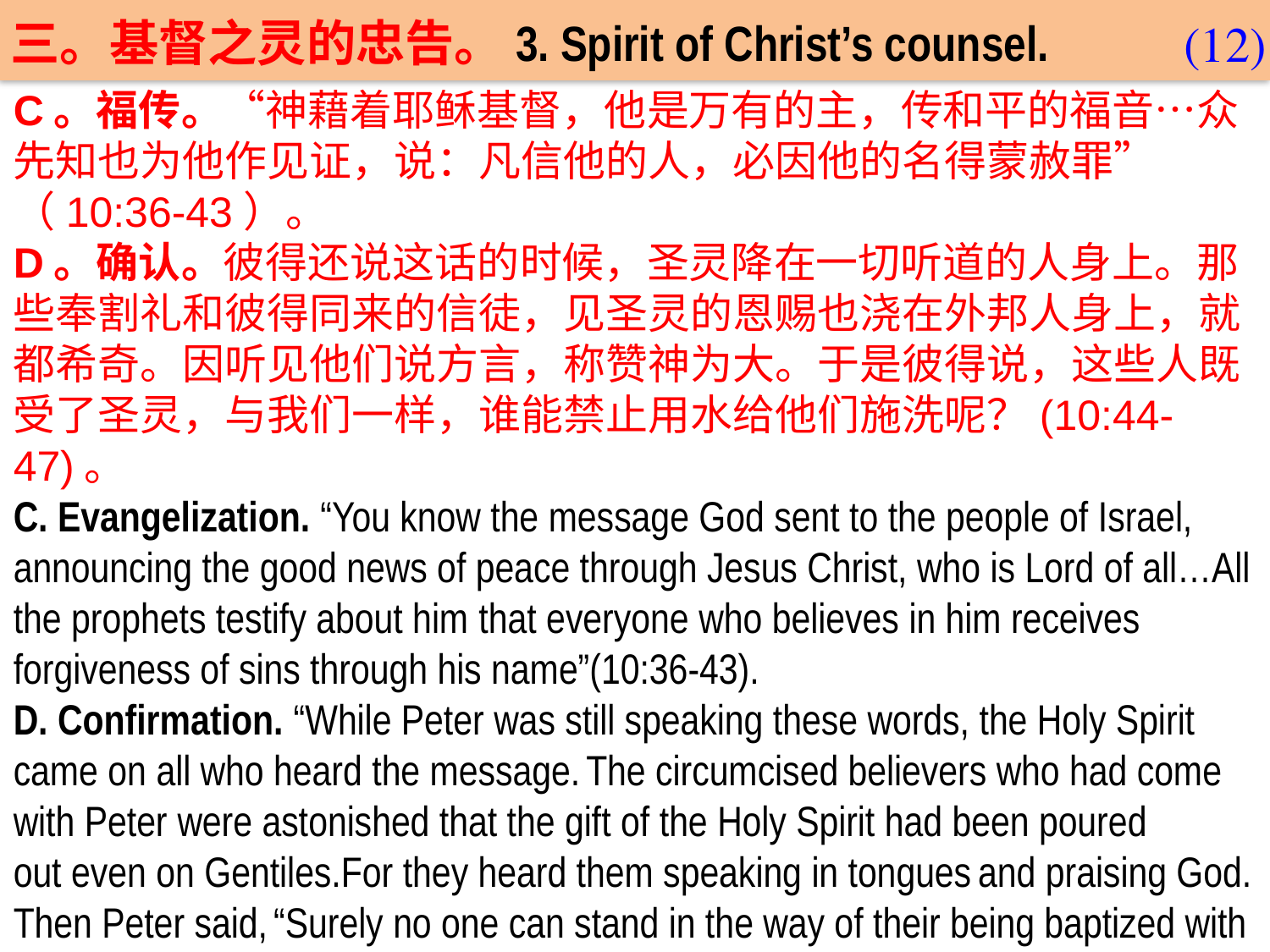

三。基督之灵的忠告。3. Spirit of Christ’s counsel.
(12)
C。福传。“神藉着耶稣基督，他是万有的主，传和平的福音…众先知也为他作见证，说：凡信他的人，必因他的名得蒙赦罪”
（10:36-43）。
D。确认。彼得还说这话的时候，圣灵降在一切听道的人身上。那些奉割礼和彼得同来的信徒，见圣灵的恩赐也浇在外邦人身上，就都希奇。因听见他们说方言，称赞神为大。于是彼得说，这些人既受了圣灵，与我们一样，谁能禁止用水给他们施洗呢？(10:44-47)。
C. Evangelization. “You know the message God sent to the people of Israel, announcing the good news of peace through Jesus Christ, who is Lord of all…All the prophets testify about him that everyone who believes in him receives forgiveness of sins through his name”(10:36-43).
D. Confirmation. “While Peter was still speaking these words, the Holy Spirit came on all who heard the message. The circumcised believers who had come with Peter were astonished that the gift of the Holy Spirit had been poured out even on Gentiles.For they heard them speaking in tongues and praising God. Then Peter said, “Surely no one can stand in the way of their being baptized with water. They have received the Holy Spirit just as we have”(10:44-47).